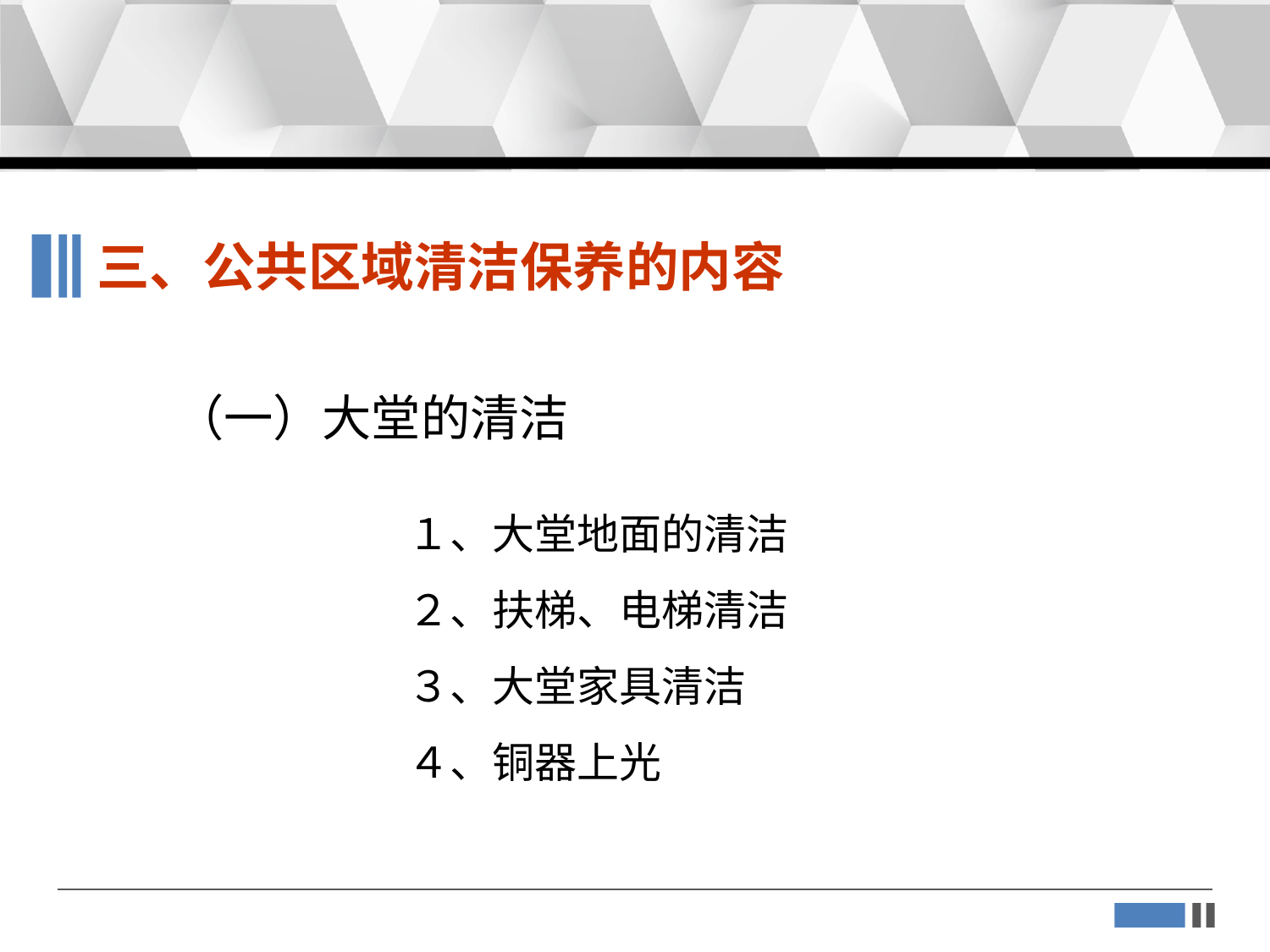

三、公共区域清洁保养的内容

（一）大堂的清洁
１、大堂地面的清洁
２、扶梯、电梯清洁
３、大堂家具清洁
４、铜器上光